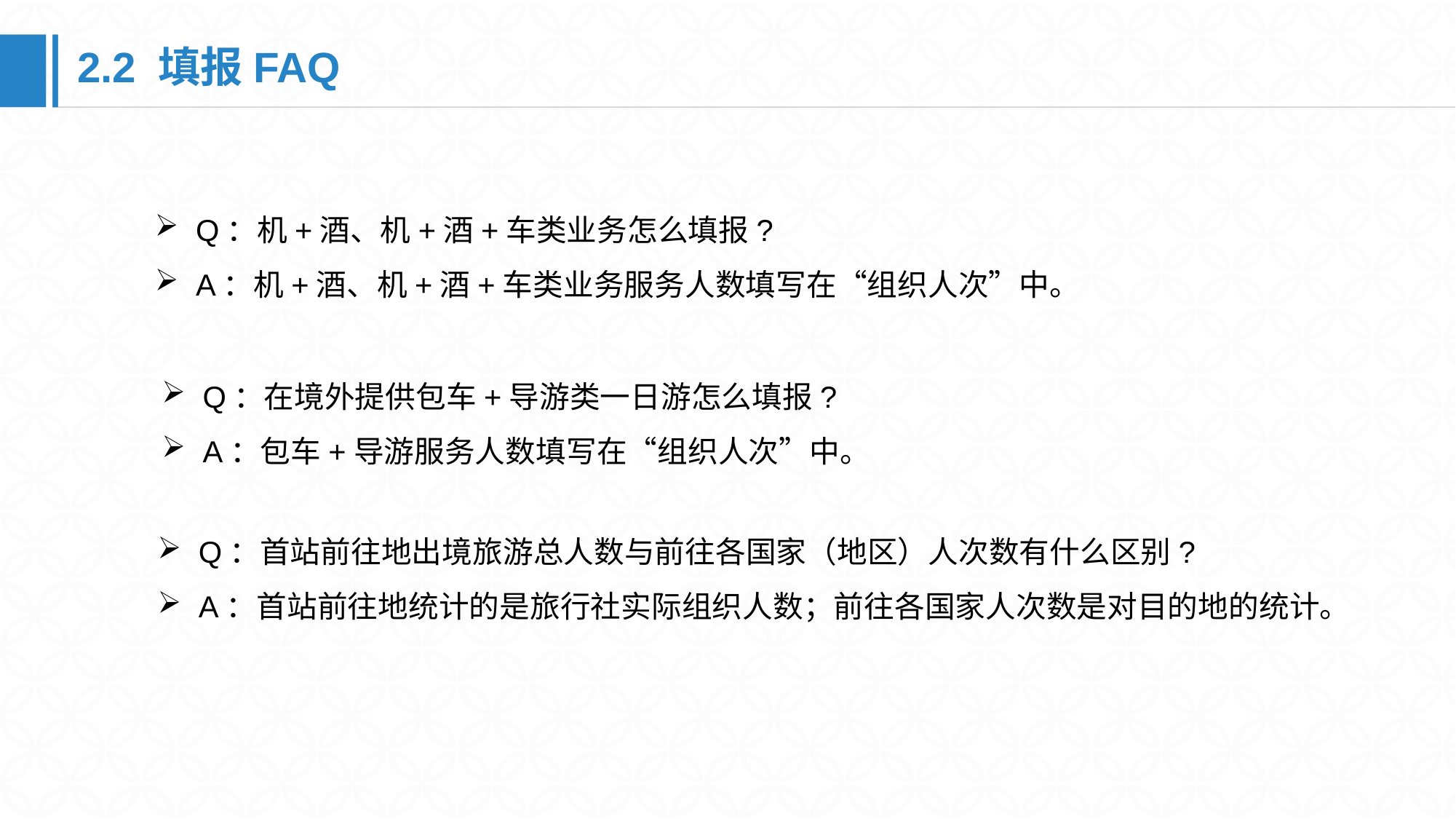

2.2 填报FAQ

Q：机+酒、机+酒+车类业务怎么填报?
A：机+酒、机+酒+车类业务服务人数填写在“组织人次”中。
Q：在境外提供包车+导游类一日游怎么填报?
A：包车+导游服务人数填写在“组织人次”中。
Q：首站前往地出境旅游总人数与前往各国家（地区）人次数有什么区别?
A：首站前往地统计的是旅行社实际组织人数；前往各国家人次数是对目的地的统计。
04